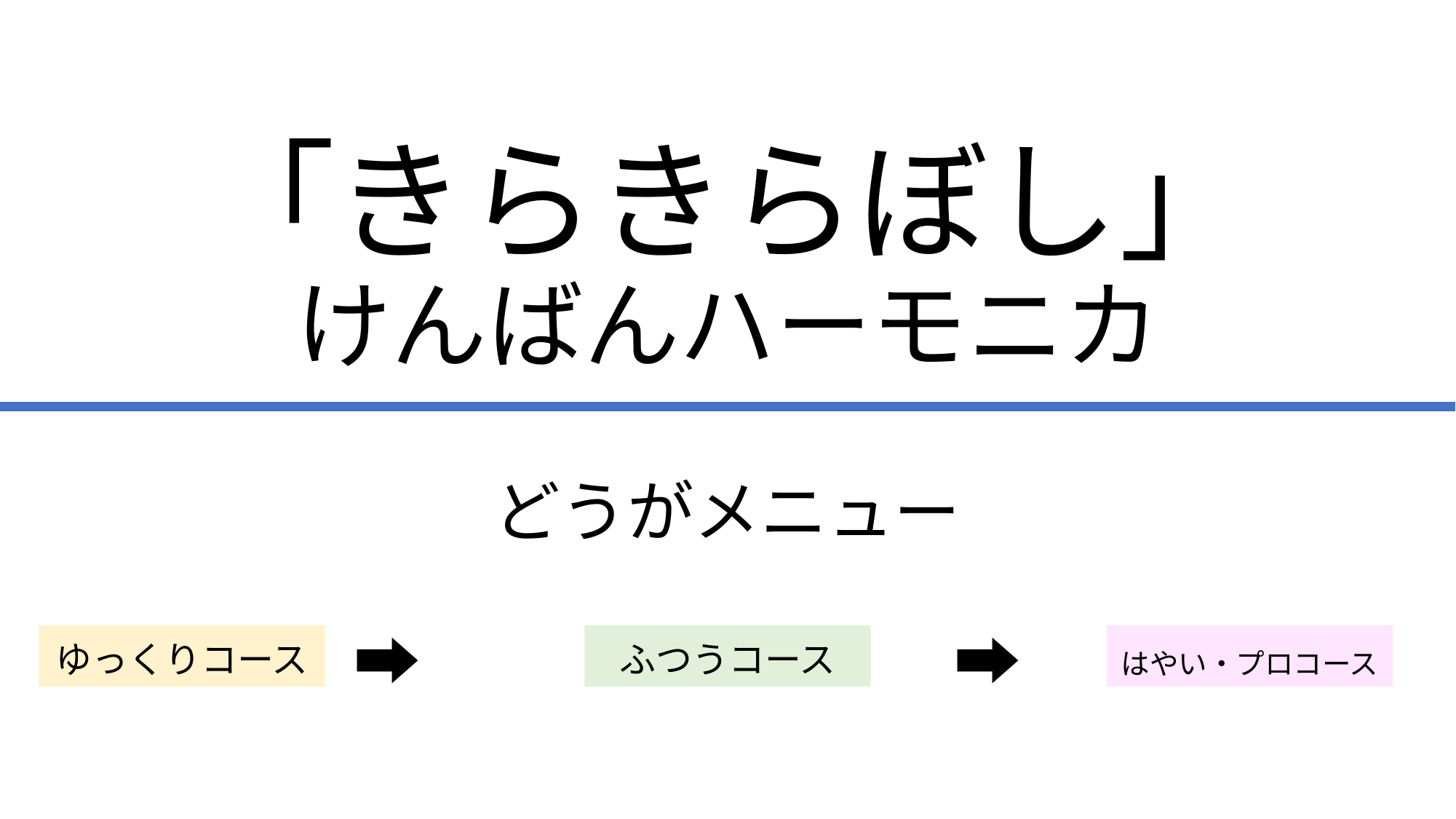

# 「きらきらぼし」 けんばんハーモニカ
どうがメニュー
　➡　　　　　　　　➡
ゆっくりコース
ふつうコース
はやい・プロコース